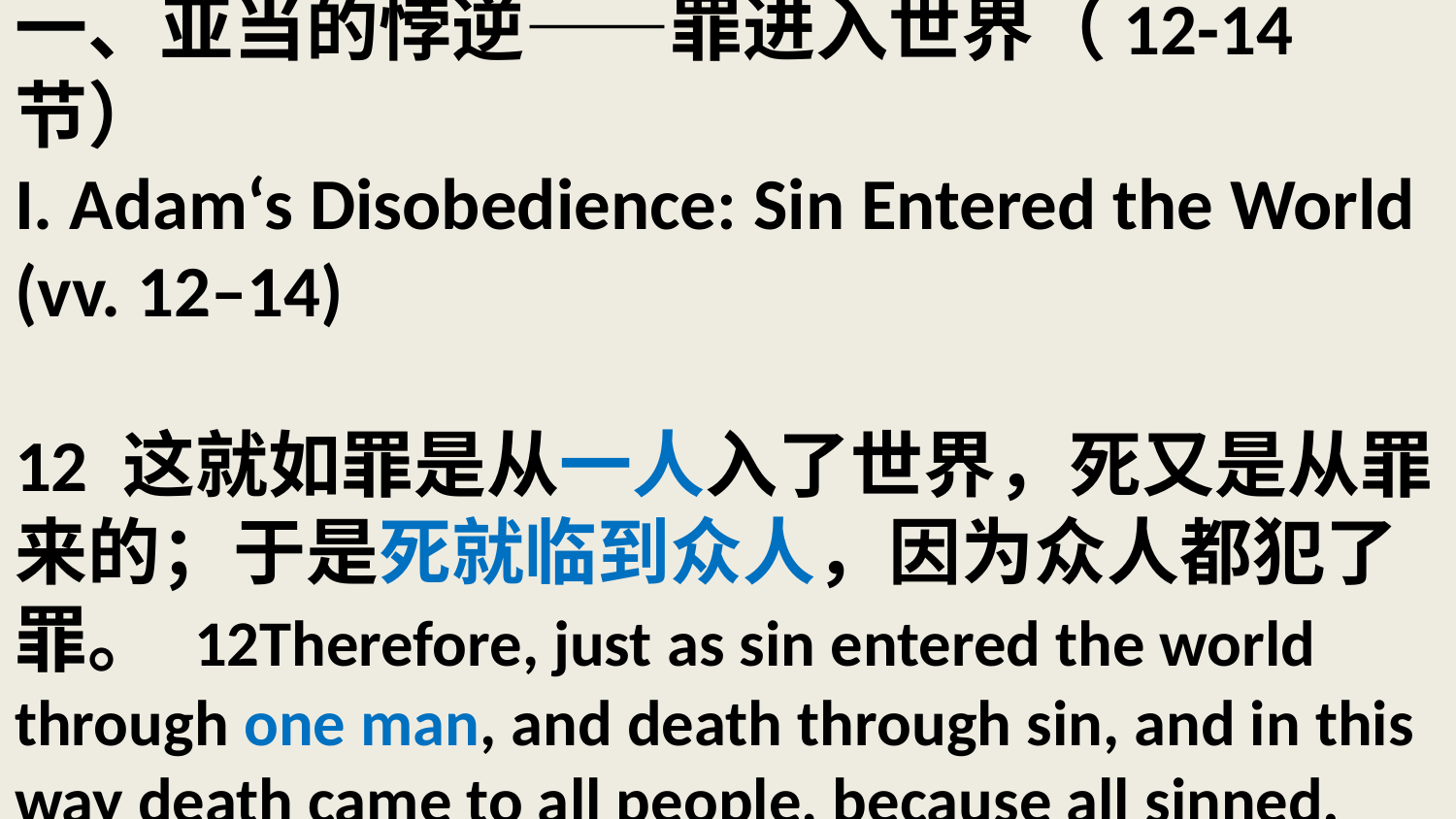

# 一、亚当的悖逆——罪进入世界（12-14节） I. Adam‘s Disobedience: Sin Entered the World (vv. 12–14) 12 这就如罪是从一人入了世界，死又是从罪来的；于是死就临到众人，因为众人都犯了罪。 12Therefore, just as sin entered the world through one man, and death through sin, and in this way death came to all people, because all sinned.